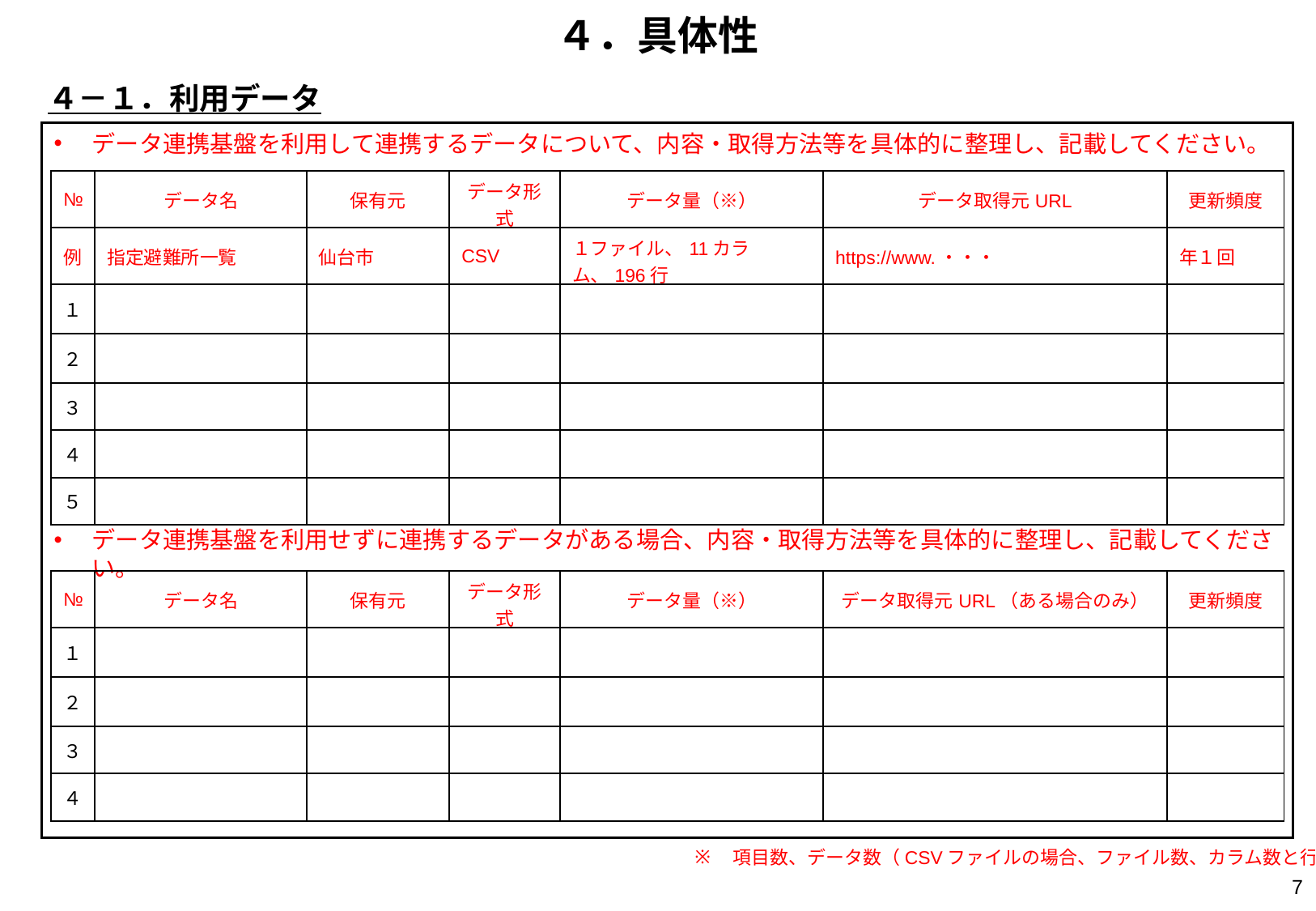

# ４．具体性
４－１．利用データ
データ連携基盤を利用して連携するデータについて、内容・取得方法等を具体的に整理し、記載してください。

データ連携基盤を利用せずに連携するデータがある場合、内容・取得方法等を具体的に整理し、記載してください。
| № | データ名 | 保有元 | データ形式 | データ量（※） | データ取得元URL | 更新頻度 |
| --- | --- | --- | --- | --- | --- | --- |
| 例 | 指定避難所一覧 | 仙台市 | CSV | １ファイル、11カラム、196行 | https://www.・・・ | 年１回 |
| １ |  |  |  |  |  |  |
| ２ |  |  |  |  |  |  |
| ３ |  |  |  |  |  |  |
| ４ |  |  |  |  |  |  |
| ５ |  |  |  |  |  |  |
| № | データ名 | 保有元 | データ形式 | データ量（※） | データ取得元URL（ある場合のみ） | 更新頻度 |
| --- | --- | --- | --- | --- | --- | --- |
| １ |  |  |  |  |  |  |
| ２ |  |  |  |  |  |  |
| ３ |  |  |  |  |  |  |
| ４ |  |  |  |  |  |  |
項目数、データ数（CSVファイルの場合、ファイル数、カラム数と行数）
7